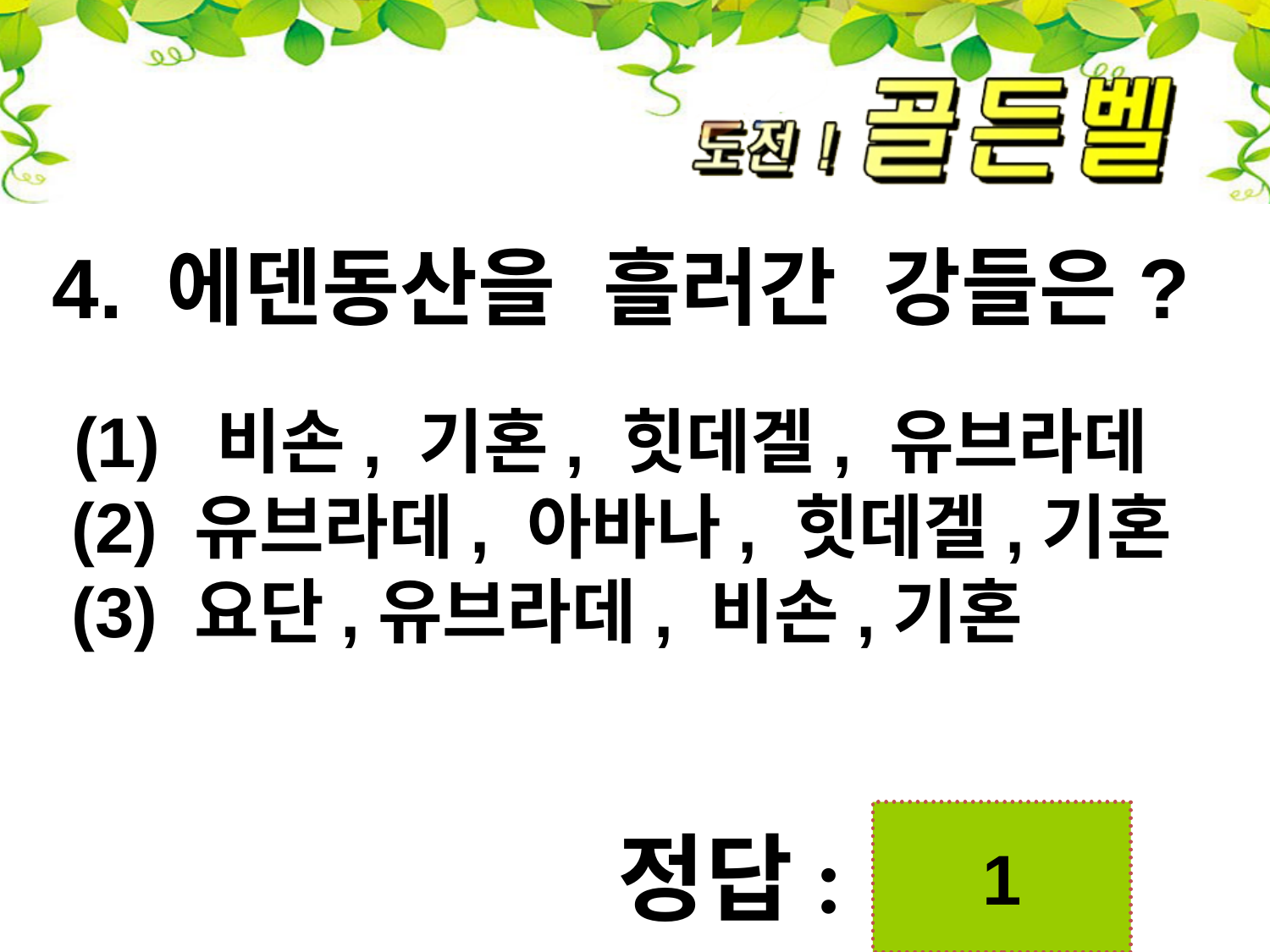

4. 에덴동산을  흘러간  강들은?

 (1)  비손, 기혼, 힛데겔, 유브라데
 (2) 유브라데, 아바나, 힛데겔,기혼
 (3) 요단,유브라데, 비손,기혼
첨성대
1
정답: